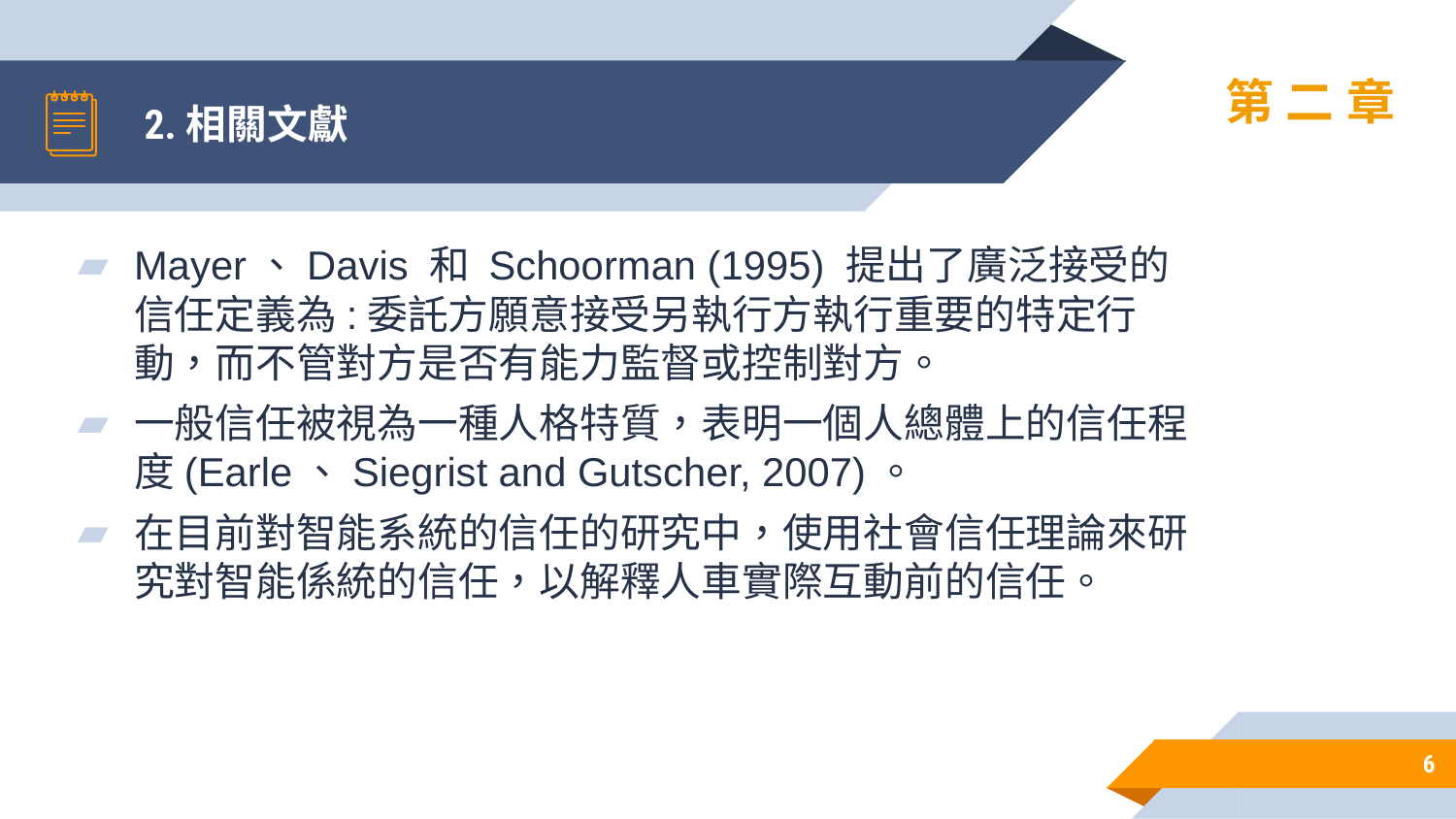

# 2.相關文獻
第二章

Mayer、Davis 和 Schoorman (1995) 提出了廣泛接受的信任定義為:委託方願意接受另執行方執行重要的特定行動，而不管對方是否有能力監督或控制對方。
一般信任被視為一種人格特質，表明一個人總體上的信任程度(Earle、Siegrist and Gutscher, 2007)。
在目前對智能系統的信任的研究中，使用社會信任理論來研究對智能係統的信任，以解釋人車實際互動前的信任。

6